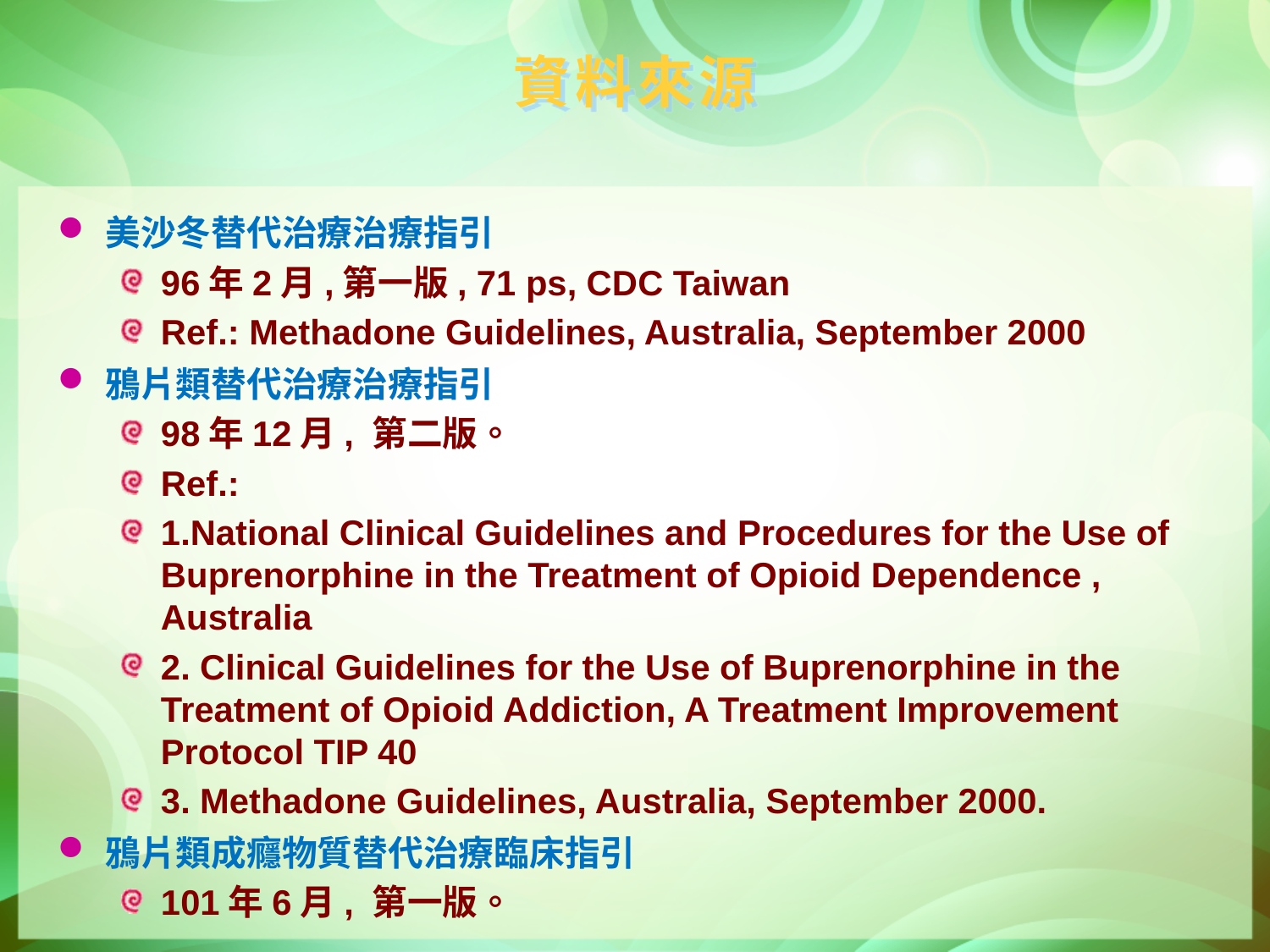

資料來源
美沙冬替代治療治療指引
96年2月,第一版, 71 ps, CDC Taiwan
Ref.: Methadone Guidelines, Australia, September 2000
鴉片類替代治療治療指引
98年12月, 第二版。
Ref.:
1.National Clinical Guidelines and Procedures for the Use of Buprenorphine in the Treatment of Opioid Dependence , Australia
2. Clinical Guidelines for the Use of Buprenorphine in the Treatment of Opioid Addiction, A Treatment Improvement Protocol TIP 40
3. Methadone Guidelines, Australia, September 2000.
鴉片類成癮物質替代治療臨床指引
101年6月, 第一版。